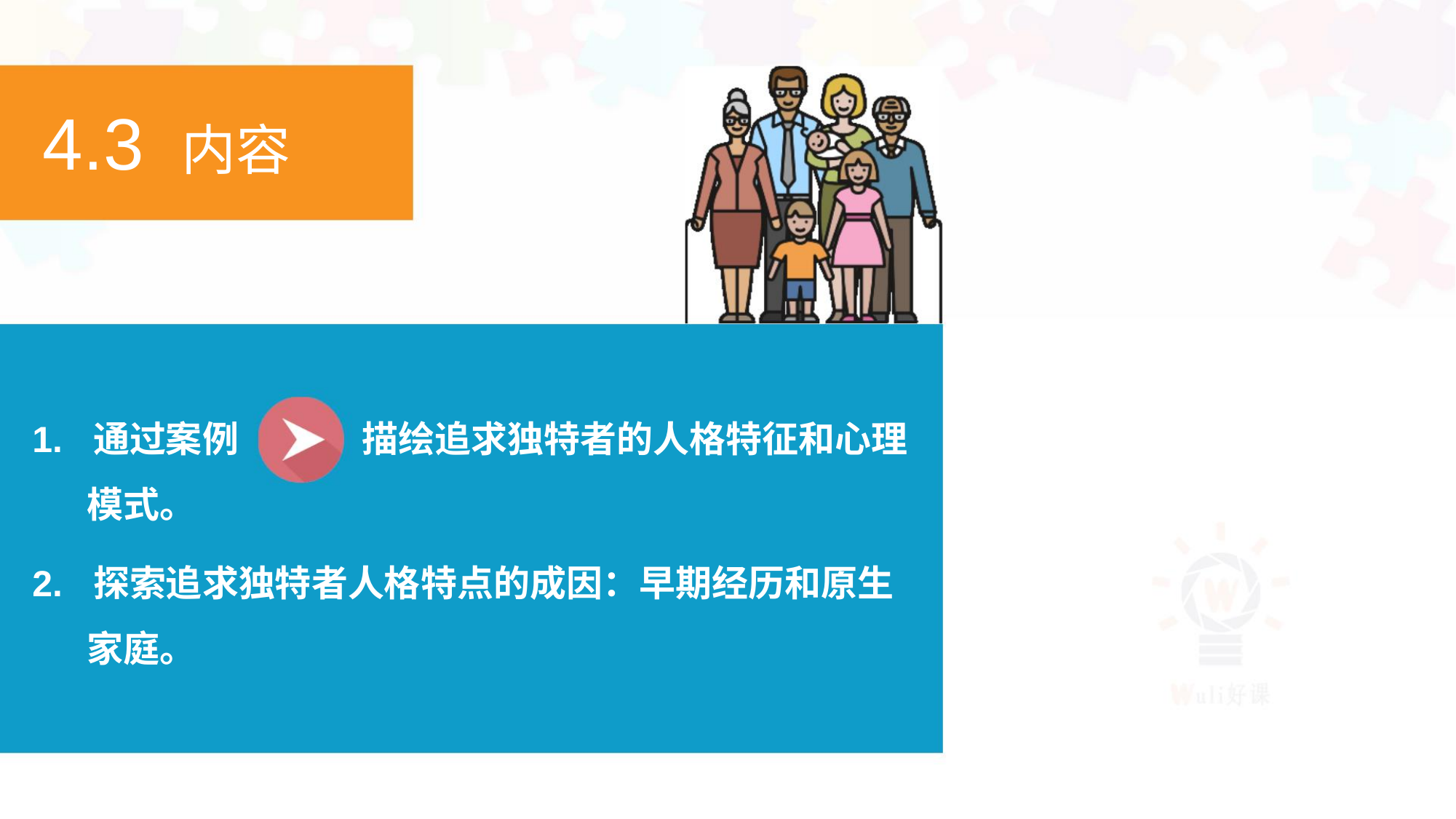

4.3 内容
1. 通过案例
描绘追求独特者的人格特征和心理
模式。
2. 探索追求独特者人格特点的成因：早期经历和原生
家庭。